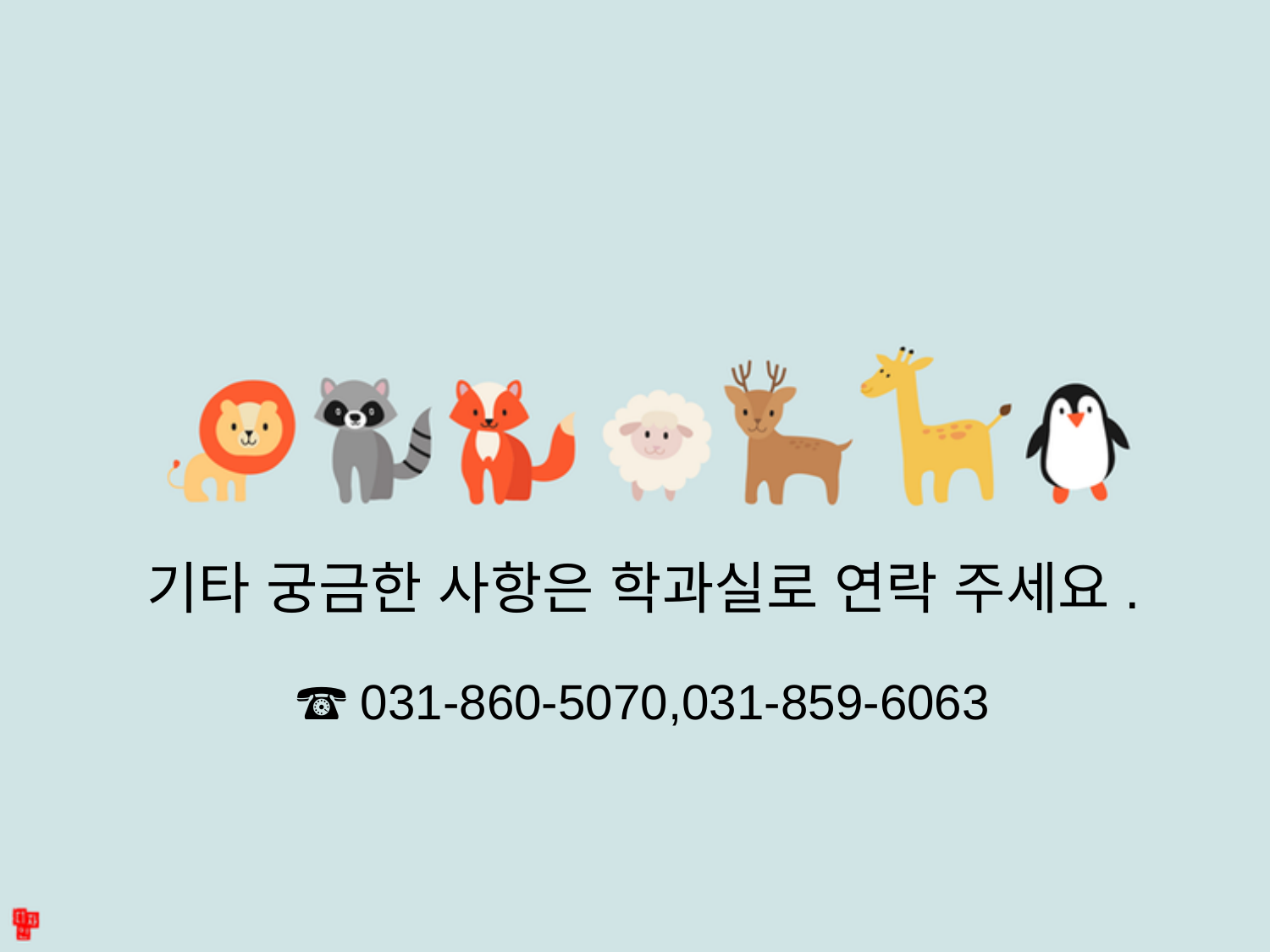

기타 궁금한 사항은 학과실로 연락 주세요.

☎ 031-860-5070,031-859-6063